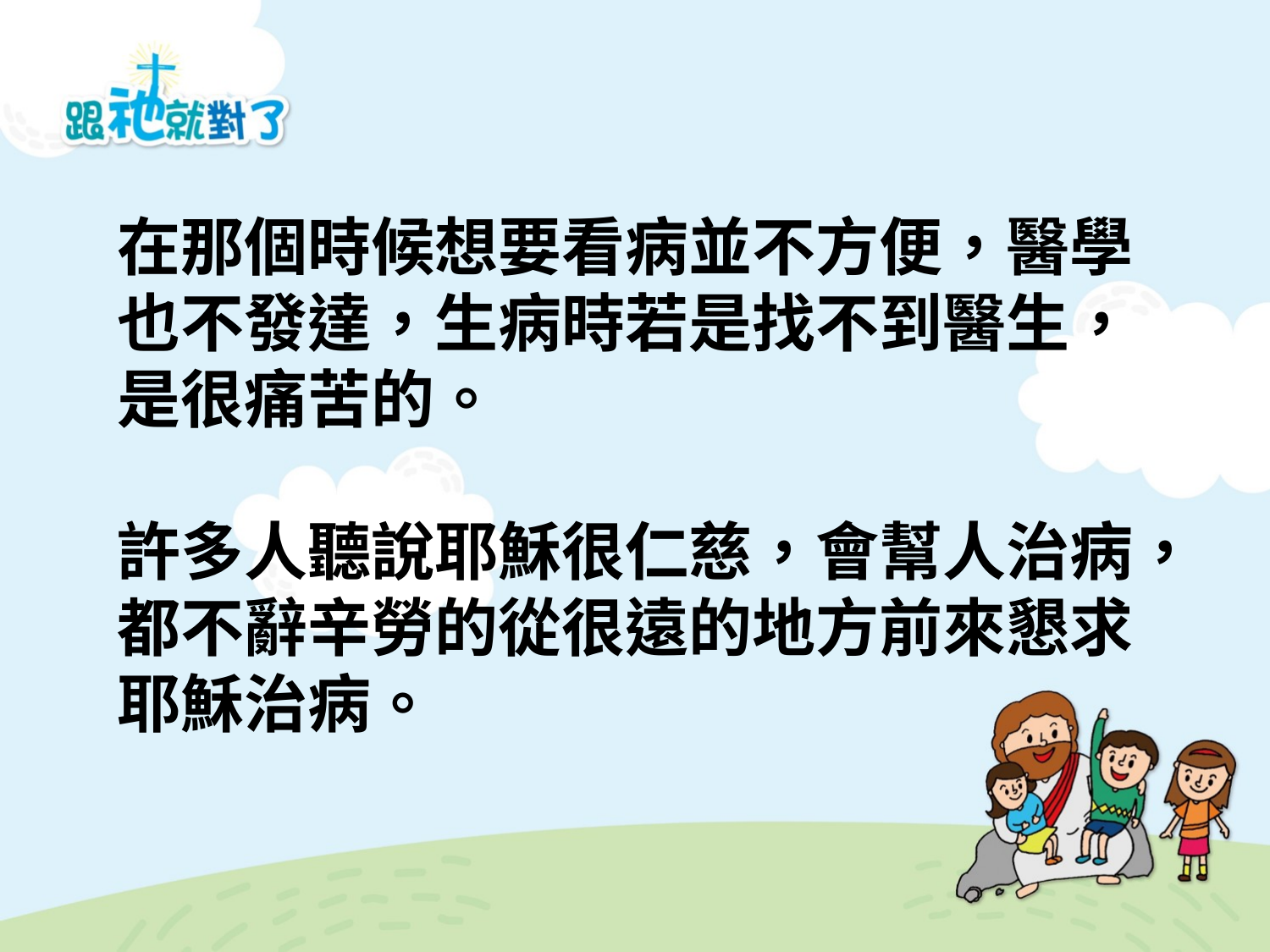

在那個時候想要看病並不方便，醫學也不發達，生病時若是找不到醫生，是很痛苦的。

許多人聽說耶穌很仁慈，會幫人治病，都不辭辛勞的從很遠的地方前來懇求耶穌治病。